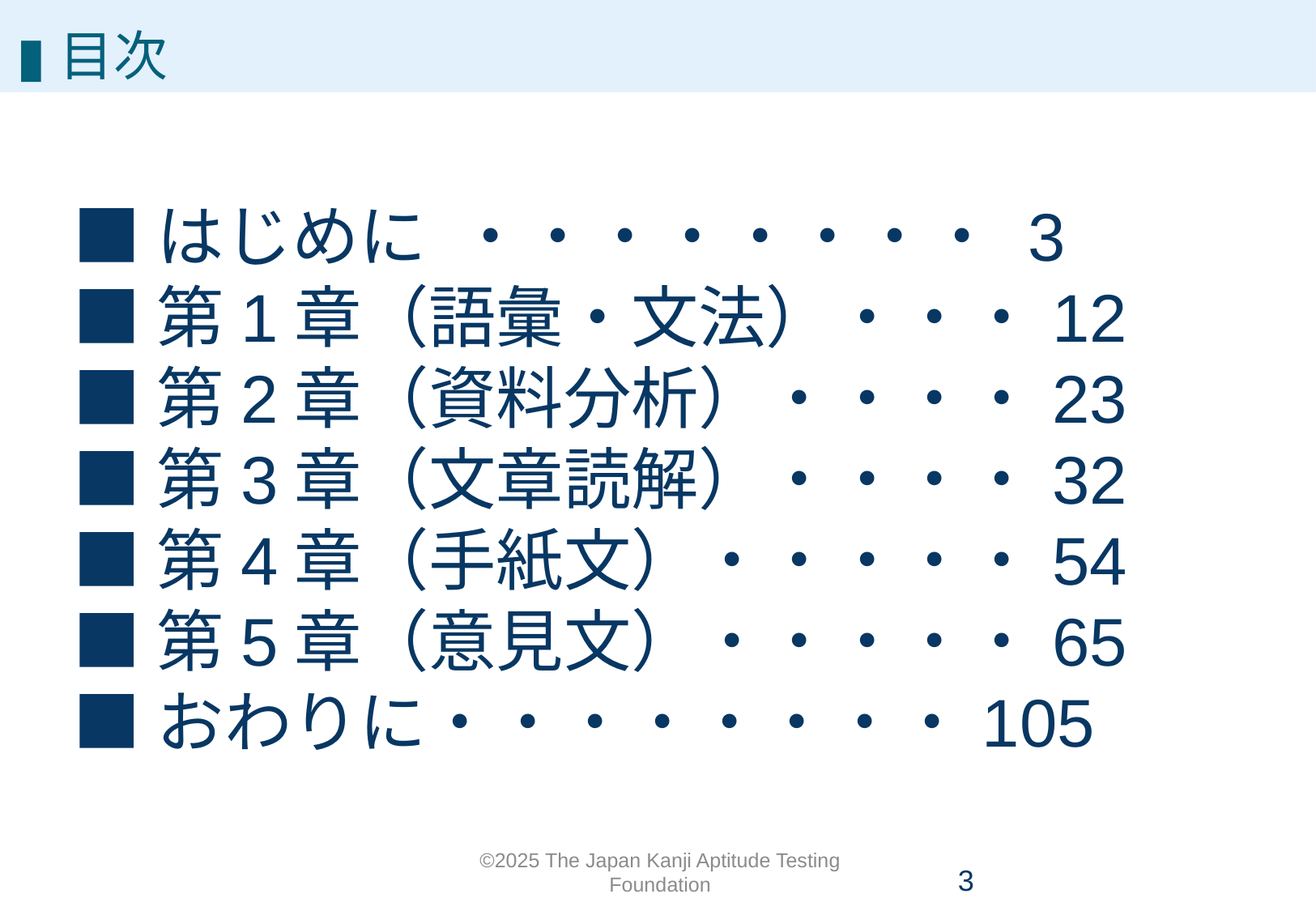

#
▮目次
■はじめに  ・・・・・・・・ 3
■第1章（語彙・文法）・・・12
■第2章（資料分析）・・・・23
■第3章（文章読解）・・・・32
■第4章（手紙文）・・・・・54
■第5章（意見文）・・・・・65
■おわりに・・・・・・・・105
©2025 The Japan Kanji Aptitude Testing Foundation
3